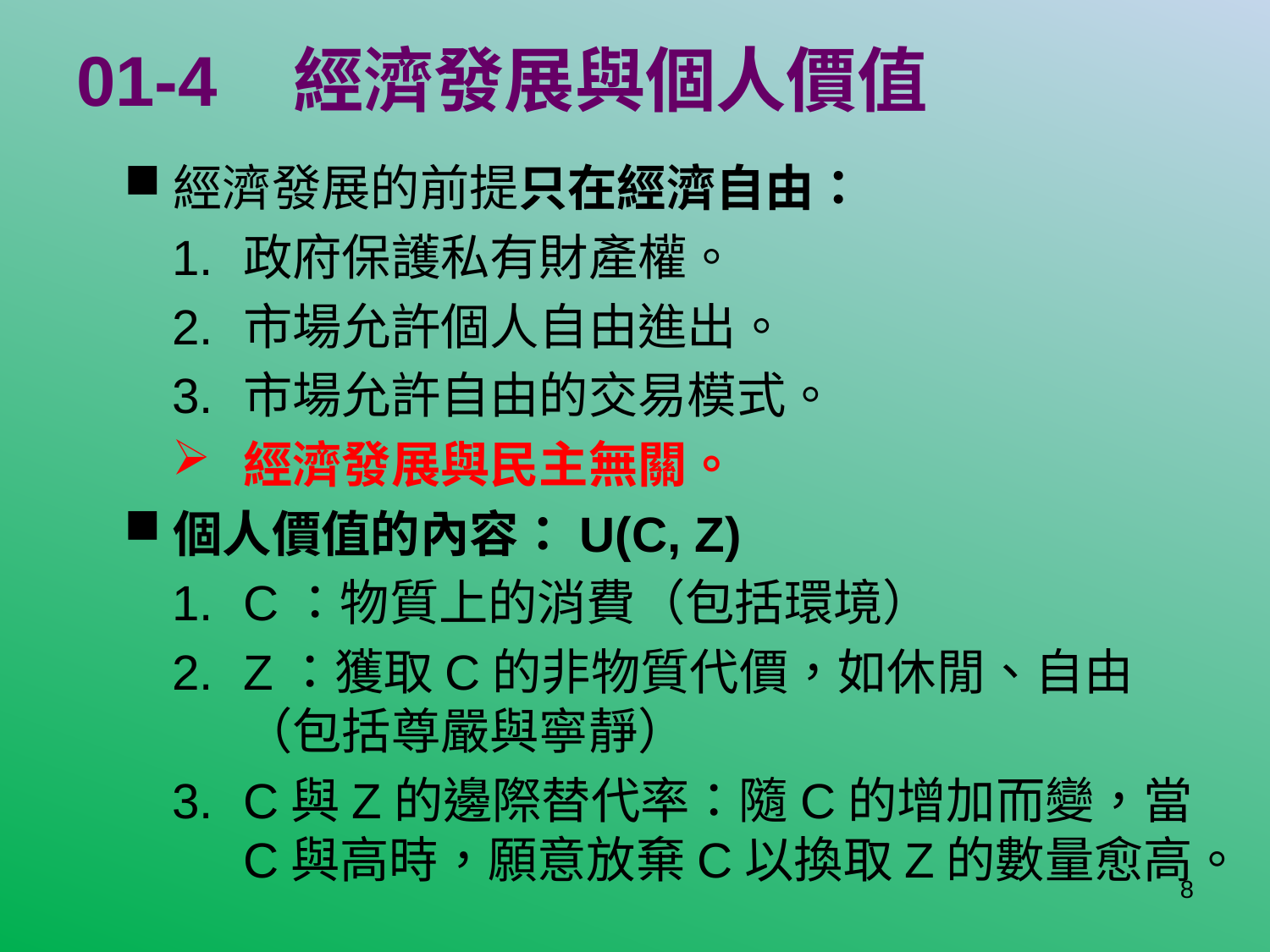

# 01-4   經濟發展與個人價值
經濟發展的前提只在經濟自由：
政府保護私有財產權。
市場允許個人自由進出。
市場允許自由的交易模式。
經濟發展與民主無關。
個人價值的內容：U(C, Z)
C：物質上的消費（包括環境）
Z：獲取C的非物質代價，如休閒、自由（包括尊嚴與寧靜）
C與Z的邊際替代率：隨C的增加而變，當C與高時，願意放棄C以換取Z的數量愈高。
8